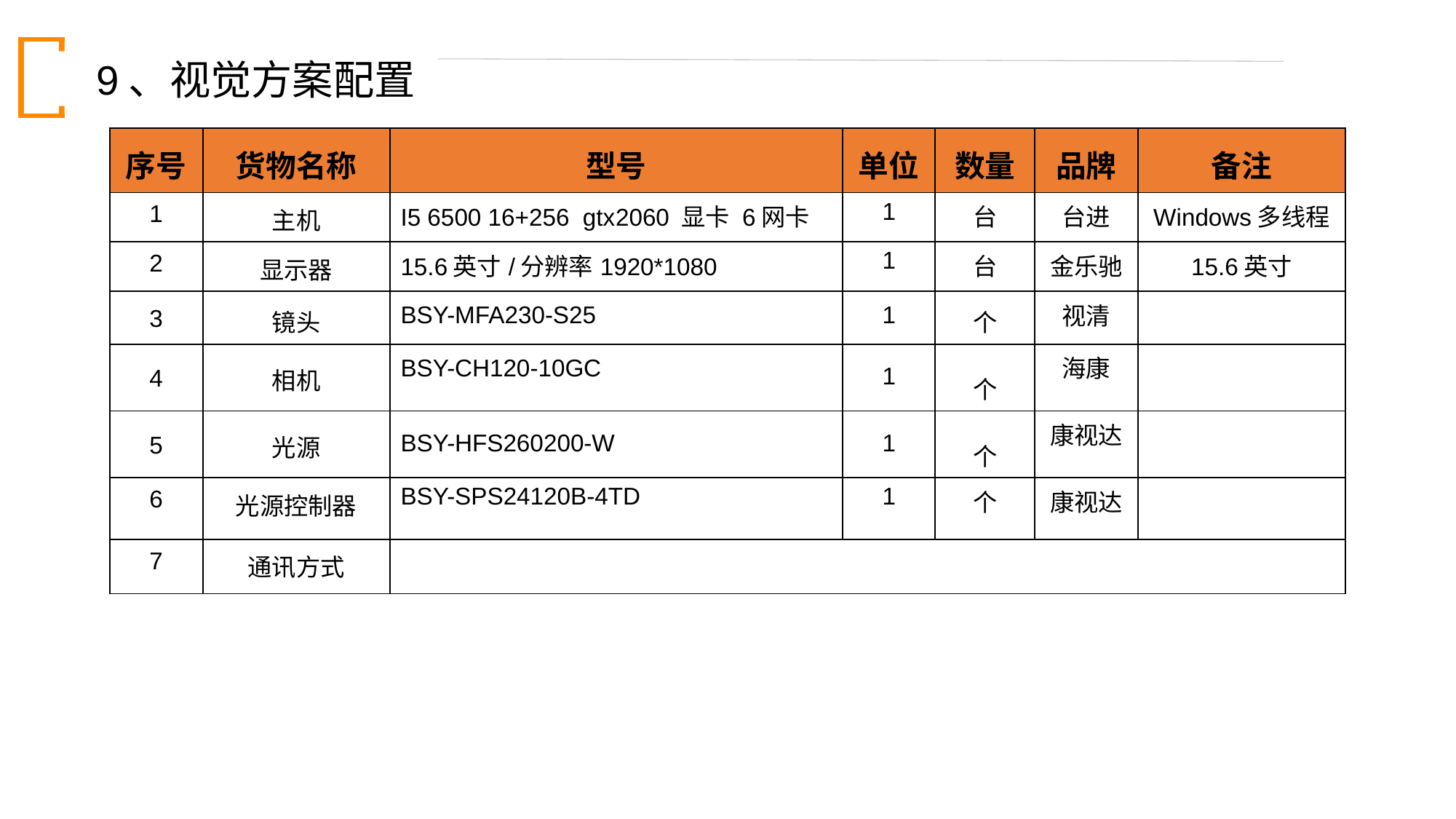

9、视觉方案配置

| 序号 | 货物名称 | 型号 | 单位 | 数量 | 品牌 | 备注 |
| --- | --- | --- | --- | --- | --- | --- |
| 1 | 主机 | I5 6500 16+256 gtx2060 显卡 6网卡 | 1 | 台 | 台进 | Windows多线程 |
| 2 | 显示器 | 15.6英寸/分辨率1920\*1080 | 1 | 台 | 金乐驰 | 15.6英寸 |
| 3 | 镜头 | BSY-MFA230-S25 | 1 | 个 | 视清 |  |
| 4 | 相机 | BSY-CH120-10GC | 1 | 个 | 海康 |  |
| 5 | 光源 | BSY-HFS260200-W | 1 | 个 | 康视达 |  |
| 6 | 光源控制器 | BSY-SPS24120B-4TD | 1 | 个 | 康视达 |  |
| 7 | 通讯方式 |  |  |  |  |  |